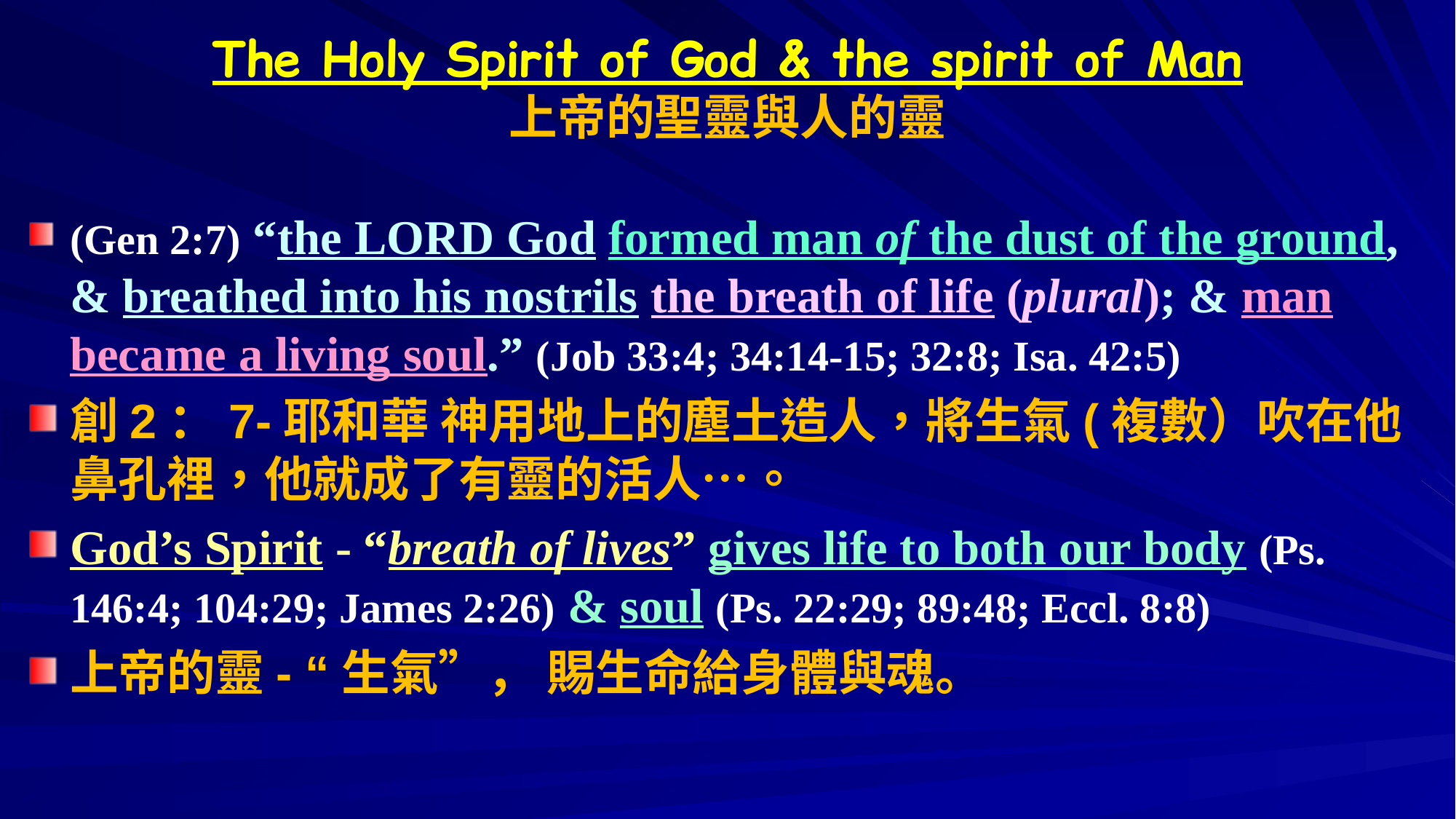

# The Holy Spirit of God & the spirit of Man 上帝的聖靈與人的靈
(Gen 2:7) “the LORD God formed man of the dust of the ground, & breathed into his nostrils the breath of life (plural); & man became a living soul.” (Job 33:4; 34:14-15; 32:8; Isa. 42:5)
創2：7-耶和華 神用地上的塵土造人，將生氣(複數）吹在他鼻孔裡，他就成了有靈的活人…。
God’s Spirit - “breath of lives” gives life to both our body (Ps. 146:4; 104:29; James 2:26) & soul (Ps. 22:29; 89:48; Eccl. 8:8)
上帝的靈- “生氣”， 賜生命給身體與魂。